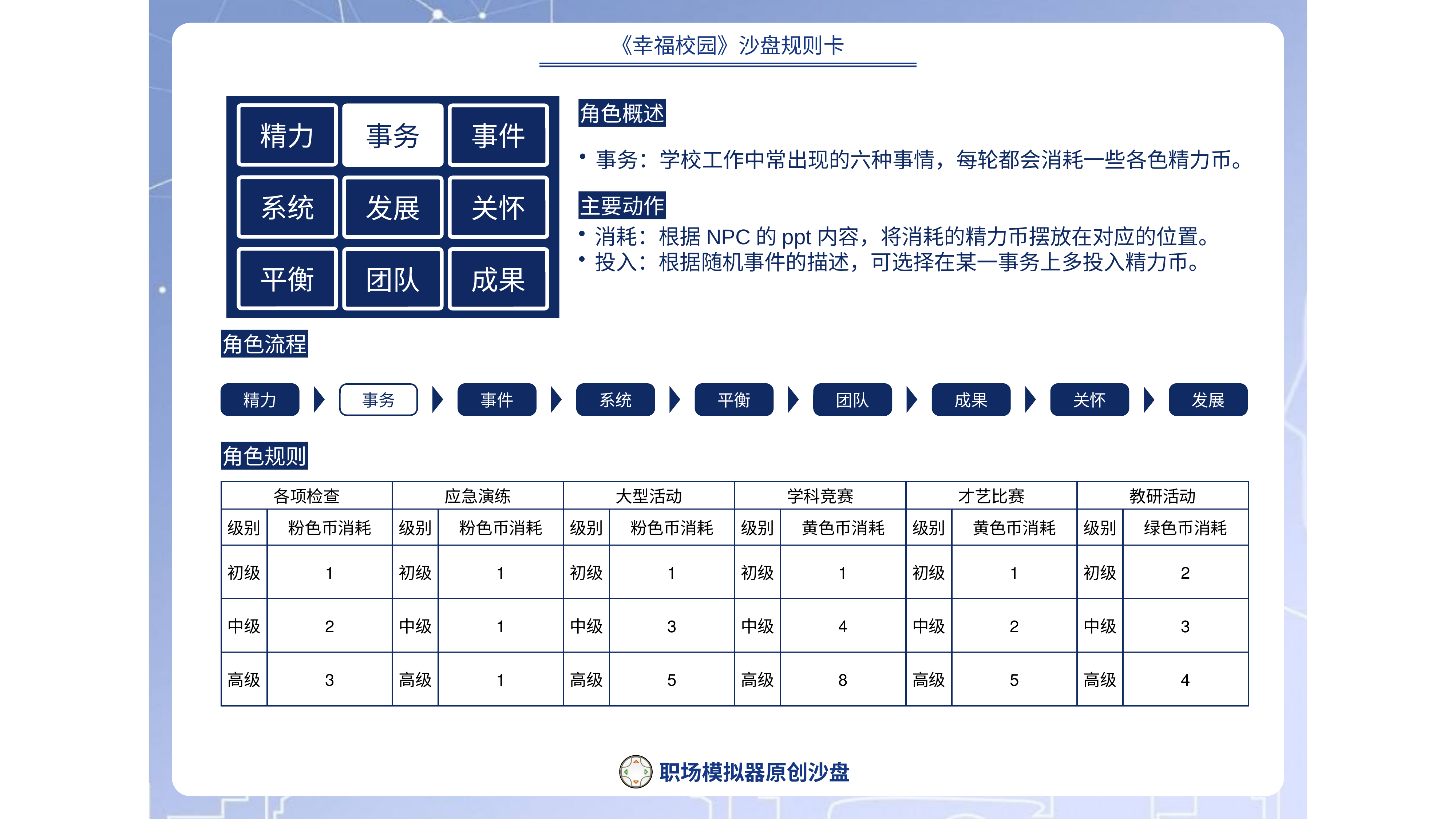

角色概述
精力
事务
事件
事务：学校工作中常出现的六种事情，每轮都会消耗一些各色精力币。
系统
发展
关怀
主要动作
消耗：根据NPC的ppt内容，将消耗的精力币摆放在对应的位置。
投入：根据随机事件的描述，可选择在某一事务上多投入精力币。
平衡
团队
成果
角色流程
精力
事务
事件
系统
平衡
团队
成果
关怀
发展

角色规则
| 各项检查 |  | 应急演练 |  | 大型活动 |  | 学科竞赛 |  | 才艺比赛 |  | 教研活动 |  |
| --- | --- | --- | --- | --- | --- | --- | --- | --- | --- | --- | --- |
| 级别 | 粉色币消耗 | 级别 | 粉色币消耗 | 级别 | 粉色币消耗 | 级别 | 黄色币消耗 | 级别 | 黄色币消耗 | 级别 | 绿色币消耗 |
| 初级 | 1 | 初级 | 1 | 初级 | 1 | 初级 | 1 | 初级 | 1 | 初级 | 2 |
| 中级 | 2 | 中级 | 1 | 中级 | 3 | 中级 | 4 | 中级 | 2 | 中级 | 3 |
| 高级 | 3 | 高级 | 1 | 高级 | 5 | 高级 | 8 | 高级 | 5 | 高级 | 4 |